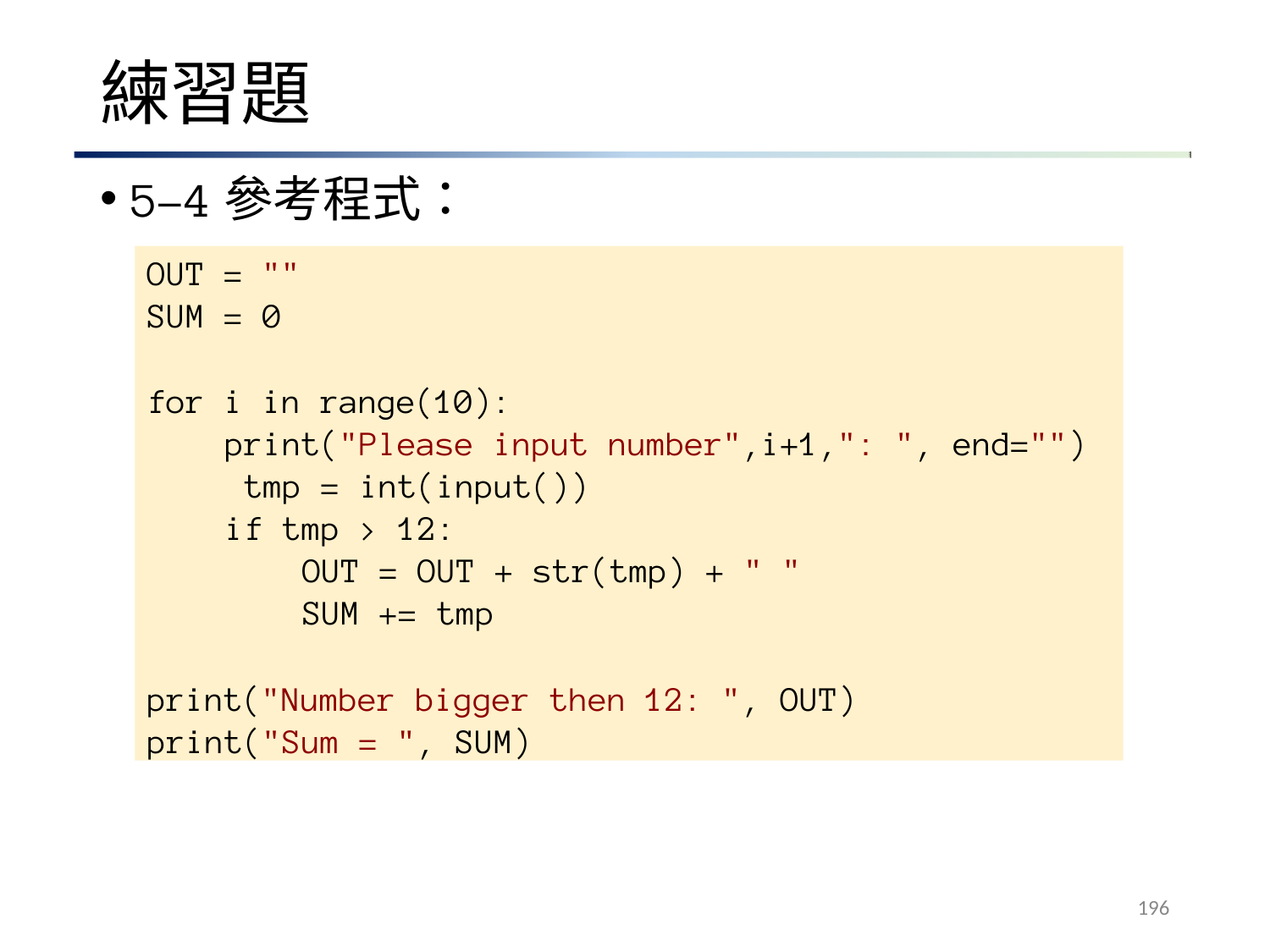

# 練習題
5-4參考程式：
OUT = ""
SUM = 0

for i in range(10):
print("Please input number",i+1,": ", end="")  tmp = int(input())
if tmp > 12:
OUT = OUT + str(tmp) + " "
SUM += tmp

print("Number bigger then 12: ", OUT)
print("Sum = ", SUM)
196